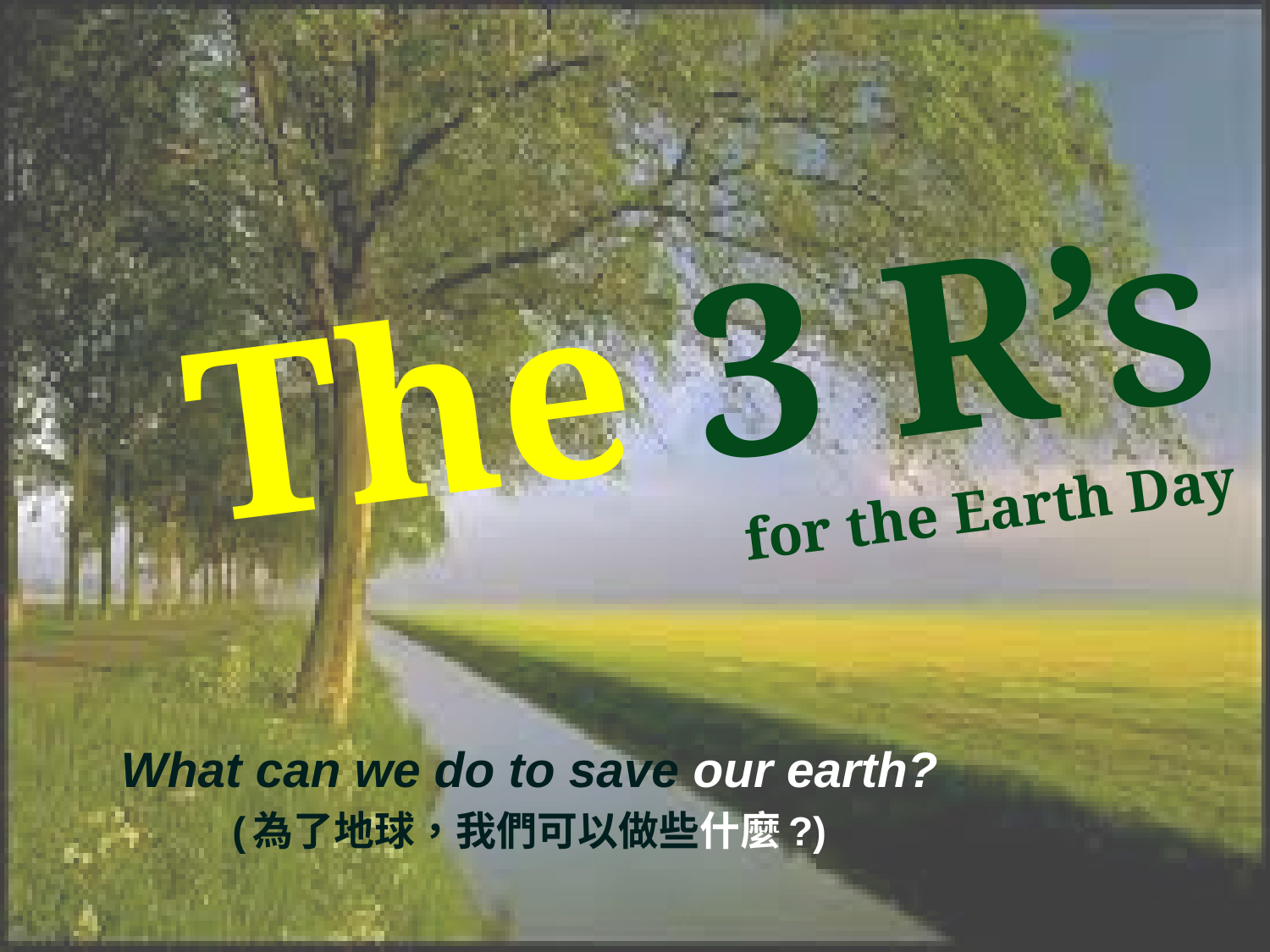

# The 3 R’s for the Earth Day

What can we do to save our earth?
(為了地球，我們可以做些什麼?)